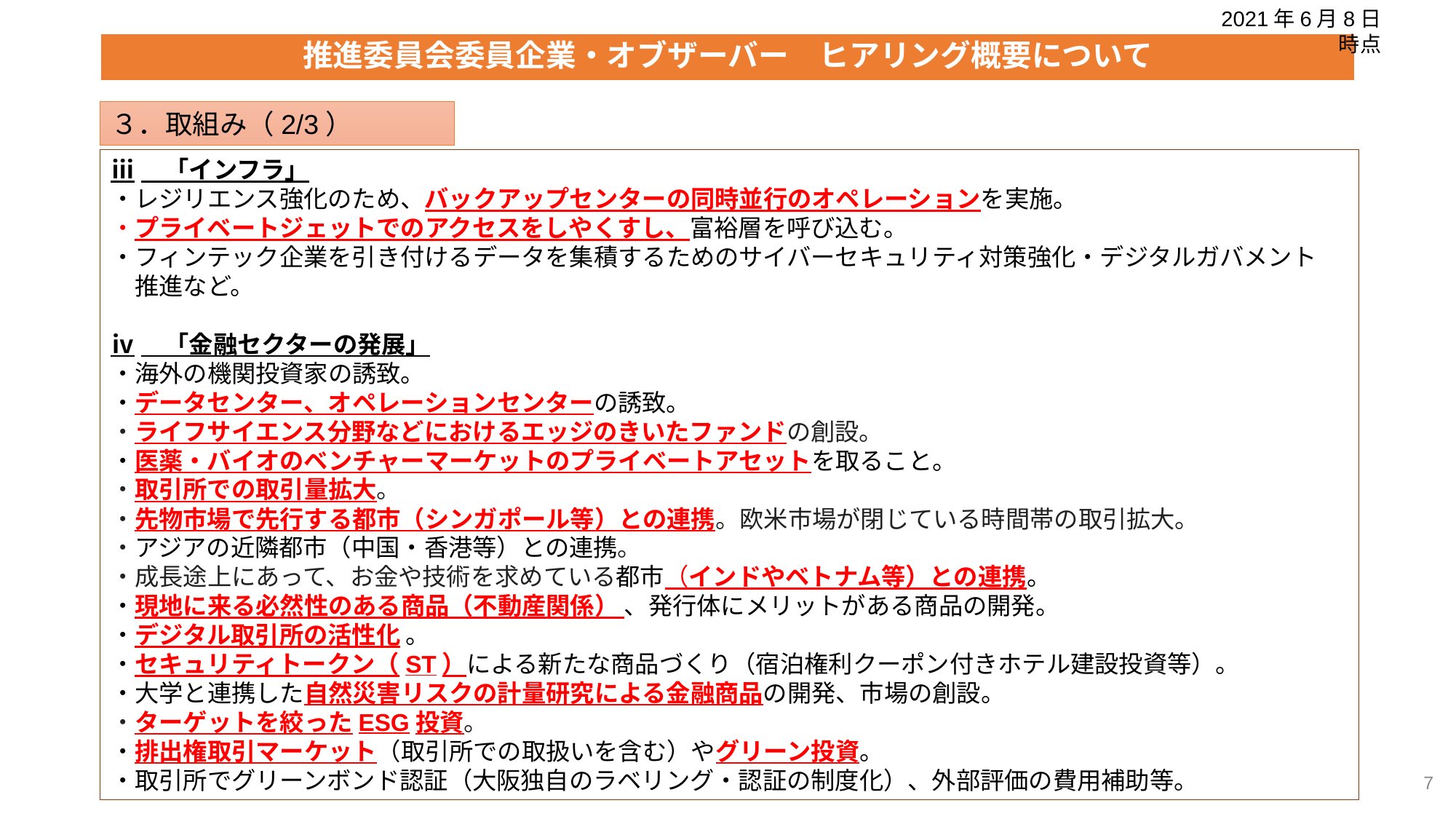

2021年6月8日時点
# 推進委員会委員企業・オブザーバー　ヒアリング概要について
３．取組み（2/3）
ⅲ　「インフラ」
・レジリエンス強化のため、バックアップセンターの同時並行のオペレーションを実施。
・プライベートジェットでのアクセスをしやくすし、富裕層を呼び込む。
・フィンテック企業を引き付けるデータを集積するためのサイバーセキュリティ対策強化・デジタルガバメント
　推進など。

ⅳ　「金融セクターの発展」
・海外の機関投資家の誘致。
・データセンター、オペレーションセンターの誘致。
・ライフサイエンス分野などにおけるエッジのきいたファンドの創設。
・医薬・バイオのベンチャーマーケットのプライベートアセットを取ること。
・取引所での取引量拡大。
・先物市場で先行する都市（シンガポール等）との連携。欧米市場が閉じている時間帯の取引拡大。
・アジアの近隣都市（中国・香港等）との連携。
・成長途上にあって、お金や技術を求めている都市（インドやベトナム等）との連携。
・現地に来る必然性のある商品（不動産関係） 、発行体にメリットがある商品の開発。
・デジタル取引所の活性化 。
・セキュリティトークン（ST）による新たな商品づくり（宿泊権利クーポン付きホテル建設投資等）。
・大学と連携した自然災害リスクの計量研究による金融商品の開発、市場の創設。
・ターゲットを絞ったESG投資。
・排出権取引マーケット（取引所での取扱いを含む）やグリーン投資。
・取引所でグリーンボンド認証（大阪独自のラベリング・認証の制度化）、外部評価の費用補助等。

7